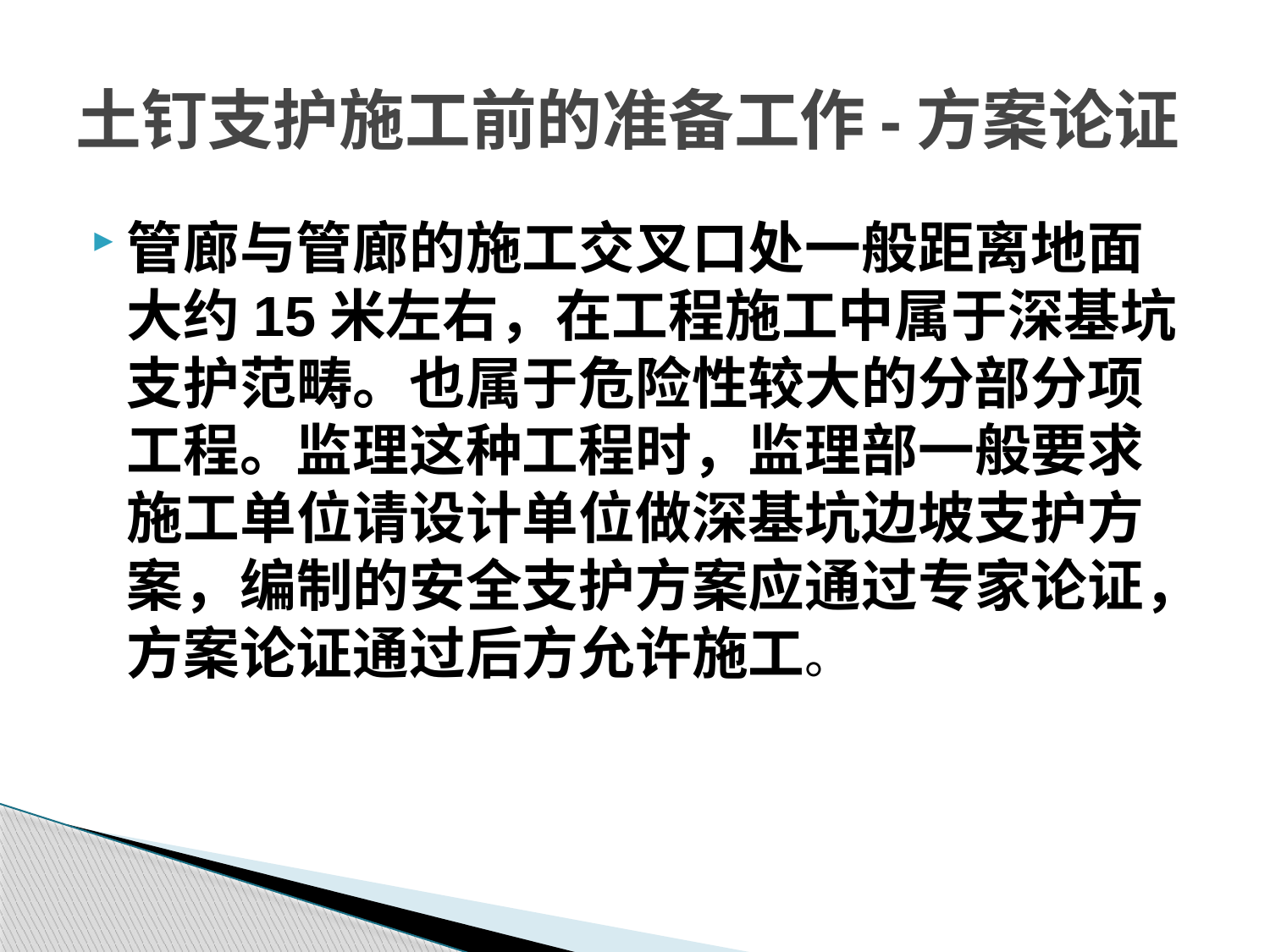

# 土钉支护施工前的准备工作-方案论证
管廊与管廊的施工交叉口处一般距离地面大约15米左右，在工程施工中属于深基坑支护范畴。也属于危险性较大的分部分项工程。监理这种工程时，监理部一般要求施工单位请设计单位做深基坑边坡支护方案，编制的安全支护方案应通过专家论证，方案论证通过后方允许施工。